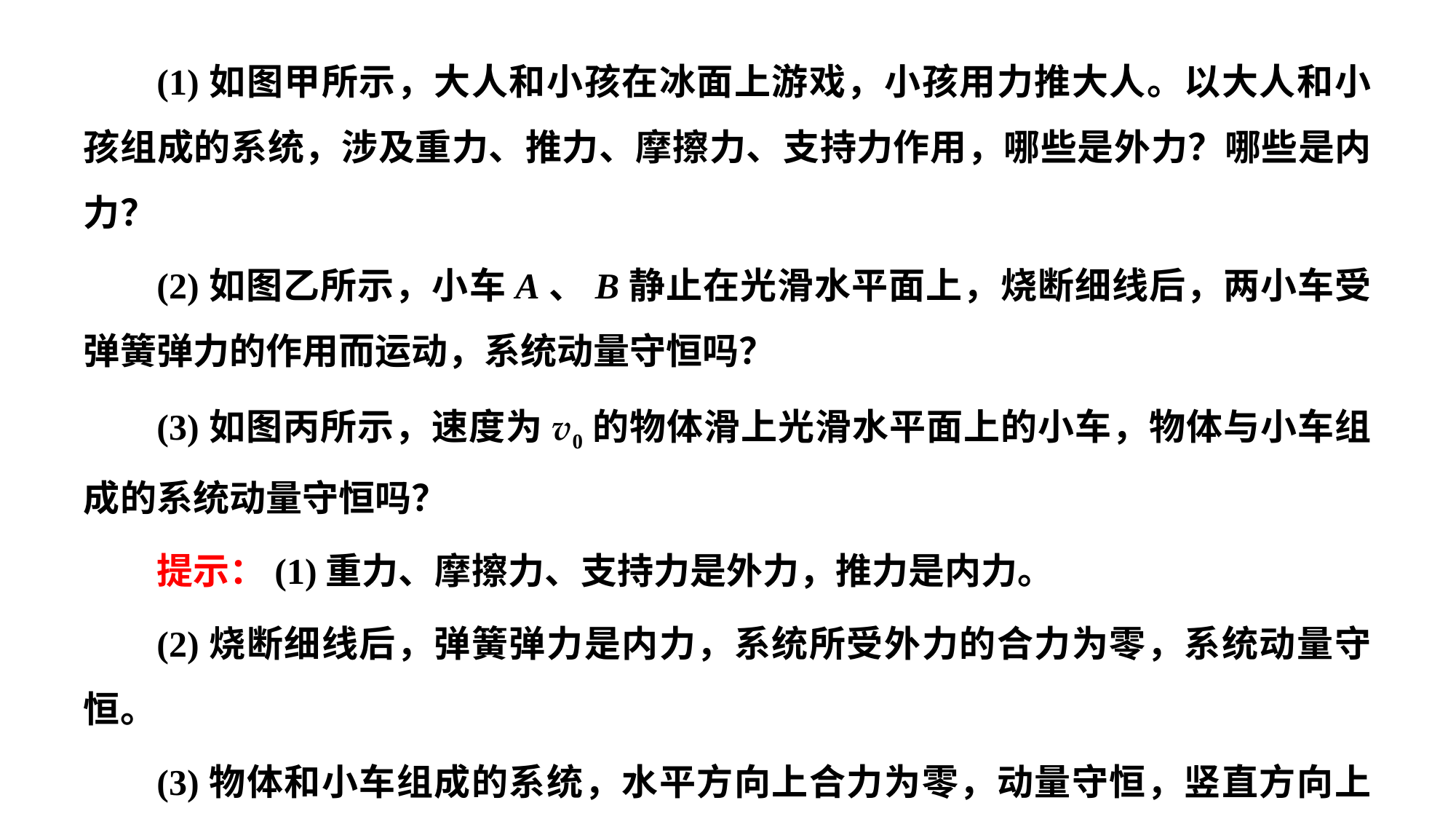

(1)如图甲所示，大人和小孩在冰面上游戏，小孩用力推大人。以大人和小孩组成的系统，涉及重力、推力、摩擦力、支持力作用，哪些是外力？哪些是内力？
(2)如图乙所示，小车A、B静止在光滑水平面上，烧断细线后，两小车受弹簧弹力的作用而运动，系统动量守恒吗？
(3)如图丙所示，速度为v0的物体滑上光滑水平面上的小车，物体与小车组成的系统动量守恒吗？
提示：(1)重力、摩擦力、支持力是外力，推力是内力。
(2)烧断细线后，弹簧弹力是内力，系统所受外力的合力为零，系统动量守恒。
(3)物体和小车组成的系统，水平方向上合力为零，动量守恒，竖直方向上合力不为零，动量不守恒。